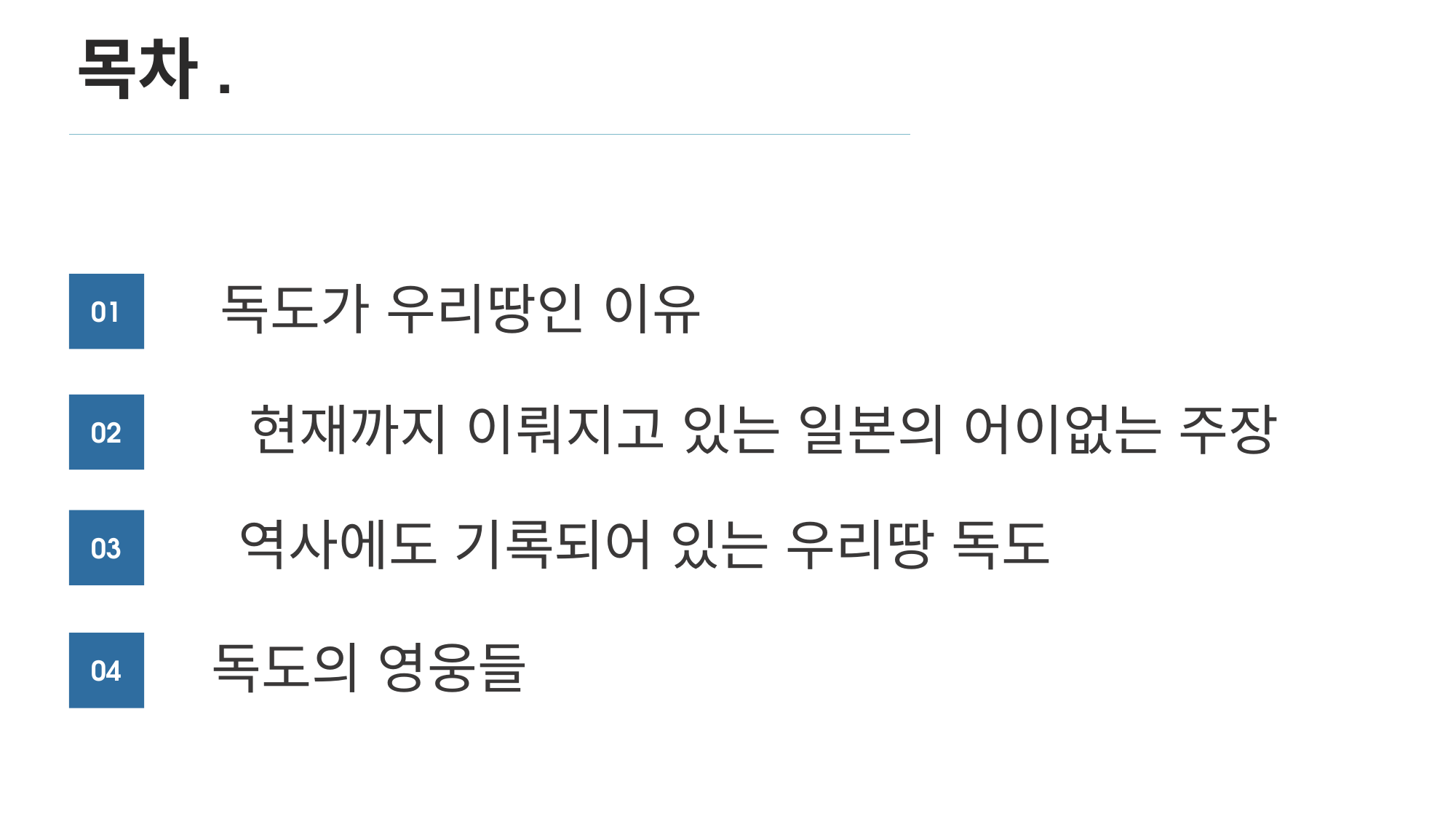

목차.
독도가 우리땅인 이유
01
현재까지 이뤄지고 있는 일본의 어이없는 주장
02
역사에도 기록되어 있는 우리땅 독도
03
독도의 영웅들
04